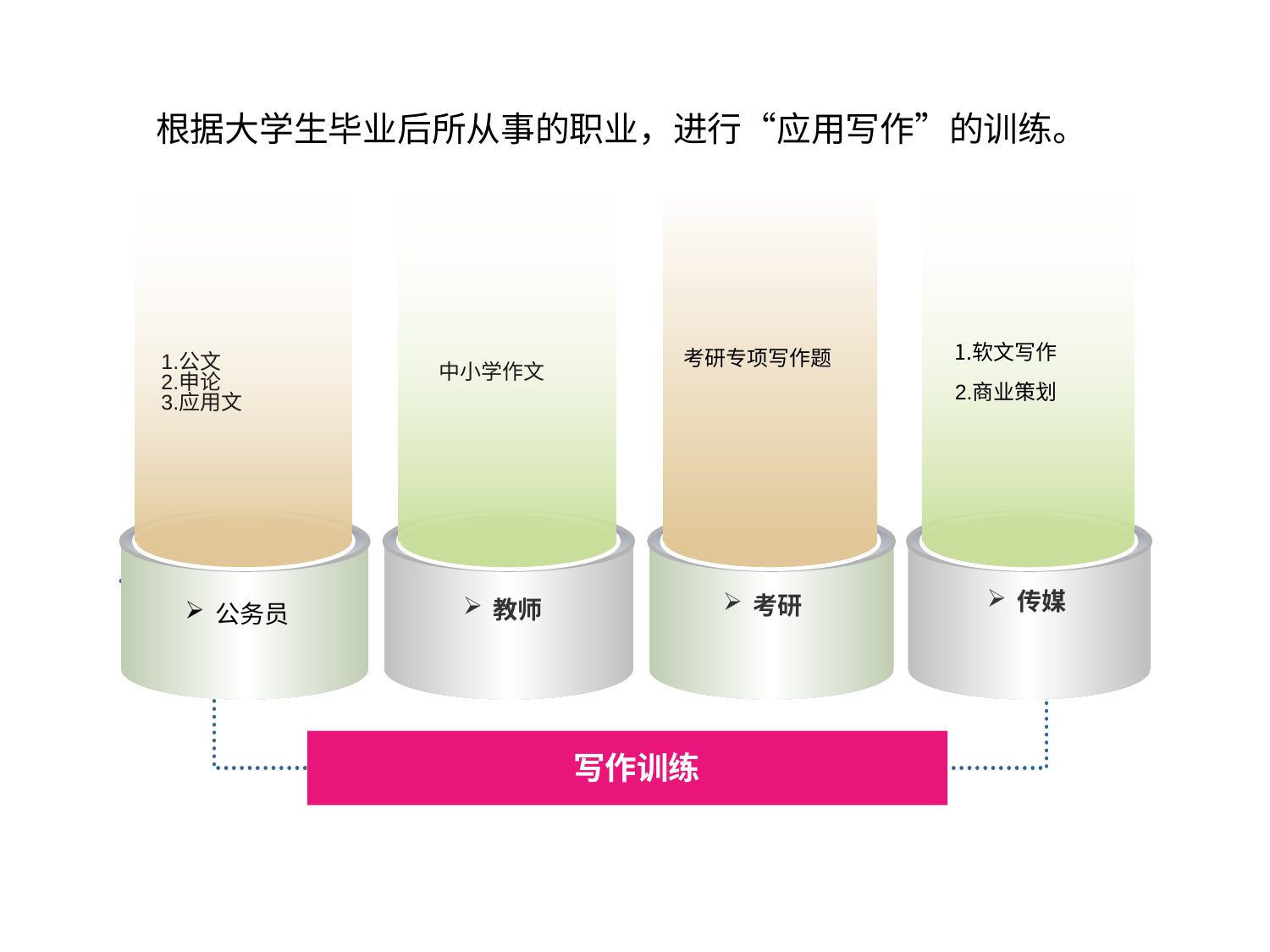

根据大学生毕业后所从事的职业，进行“应用写作”的训练。

软文写作

商业策划
考研专项写作题
公文
申论
应用文
中小学作文

传媒
考研
教师
公务员

写作训练